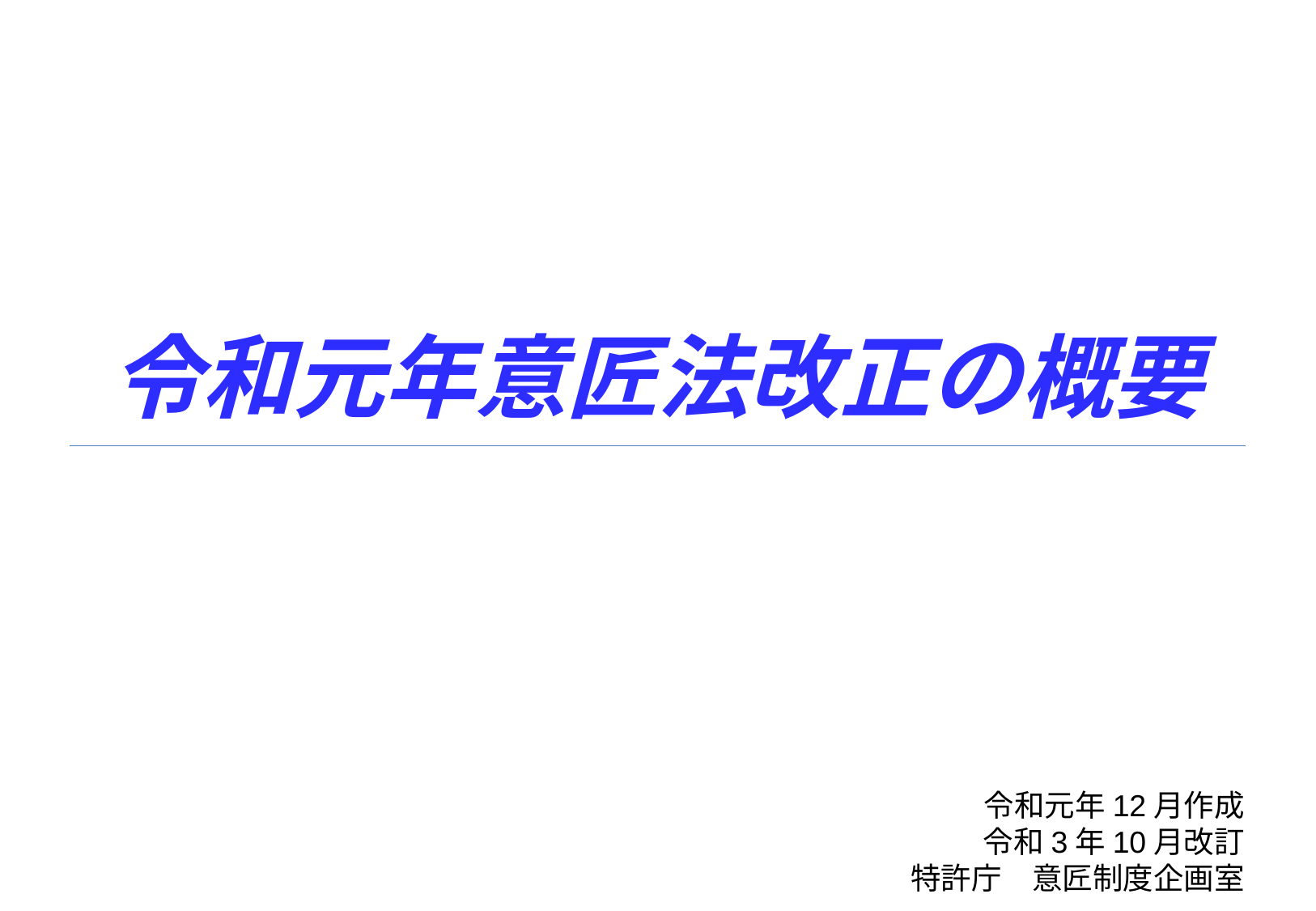

# 令和元年意匠法改正の概要
令和元年12月作成
令和3年10月改訂
特許庁　意匠制度企画室